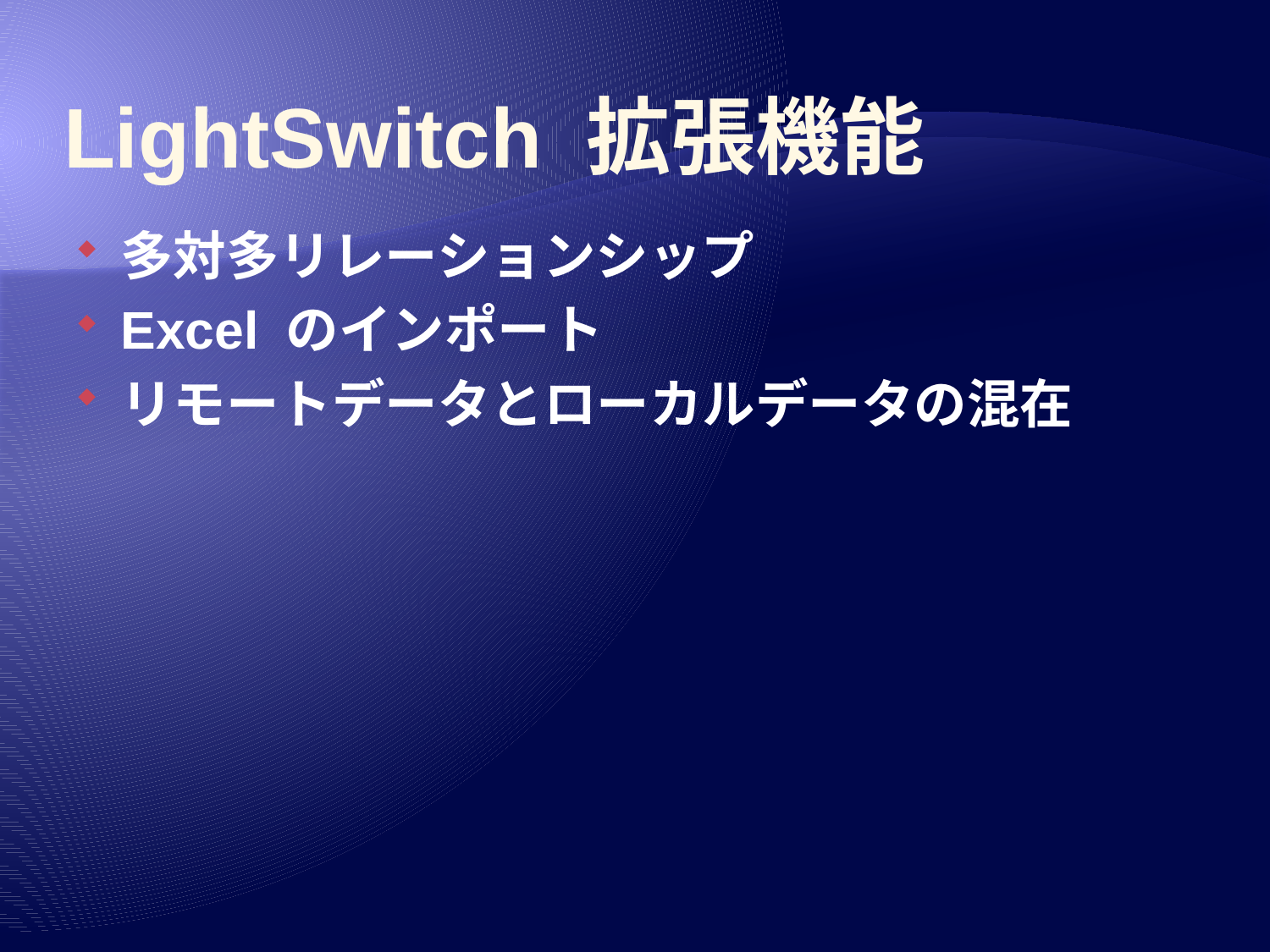

# LightSwitch 拡張機能
多対多リレーションシップ
Excel のインポート
リモートデータとローカルデータの混在